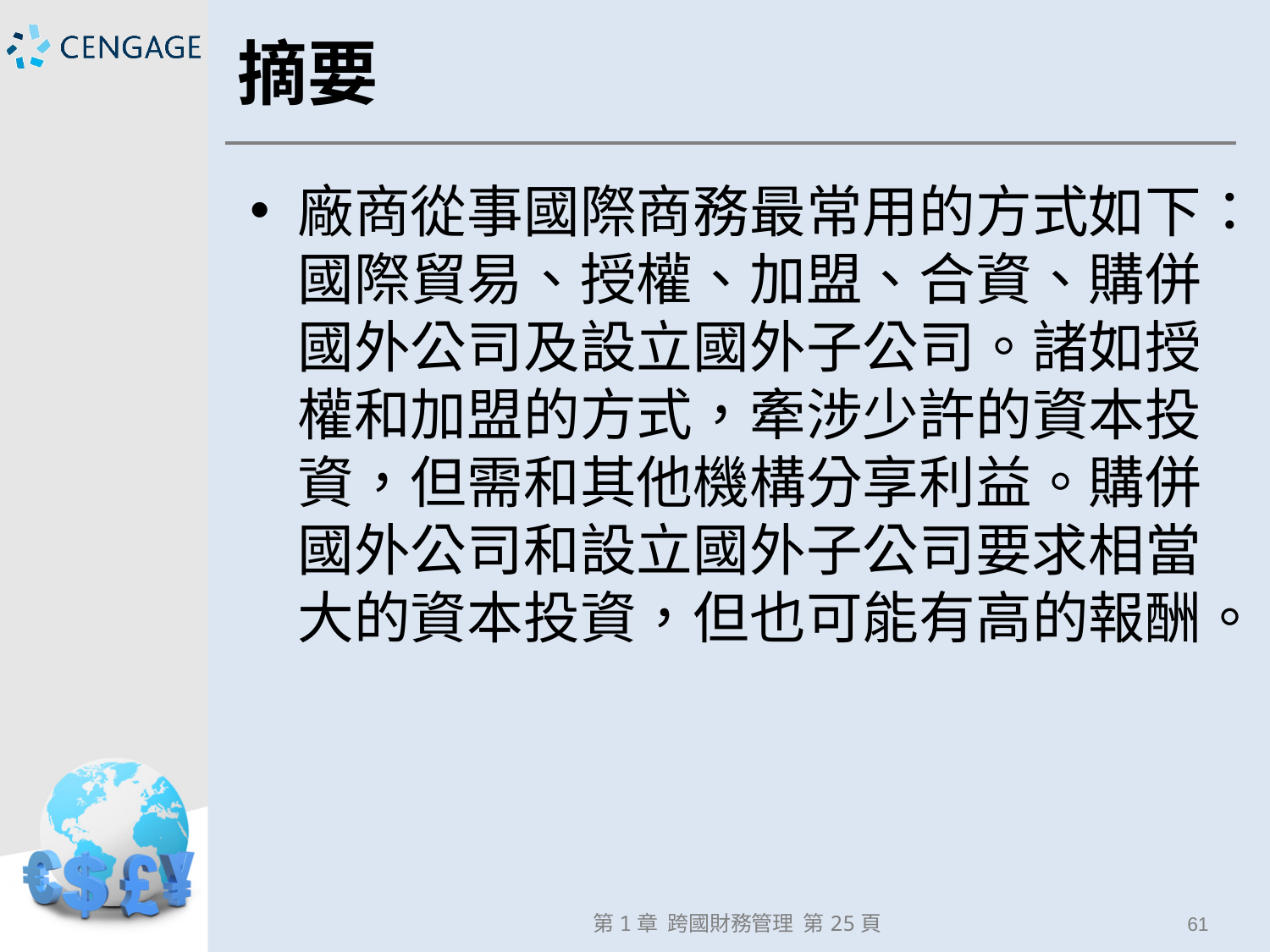

# 摘要
廠商從事國際商務最常用的方式如下：國際貿易、授權、加盟、合資、購併國外公司及設立國外子公司。諸如授權和加盟的方式，牽涉少許的資本投資，但需和其他機構分享利益。購併國外公司和設立國外子公司要求相當大的資本投資，但也可能有高的報酬。
第1章  跨國財務管理  第25頁
61